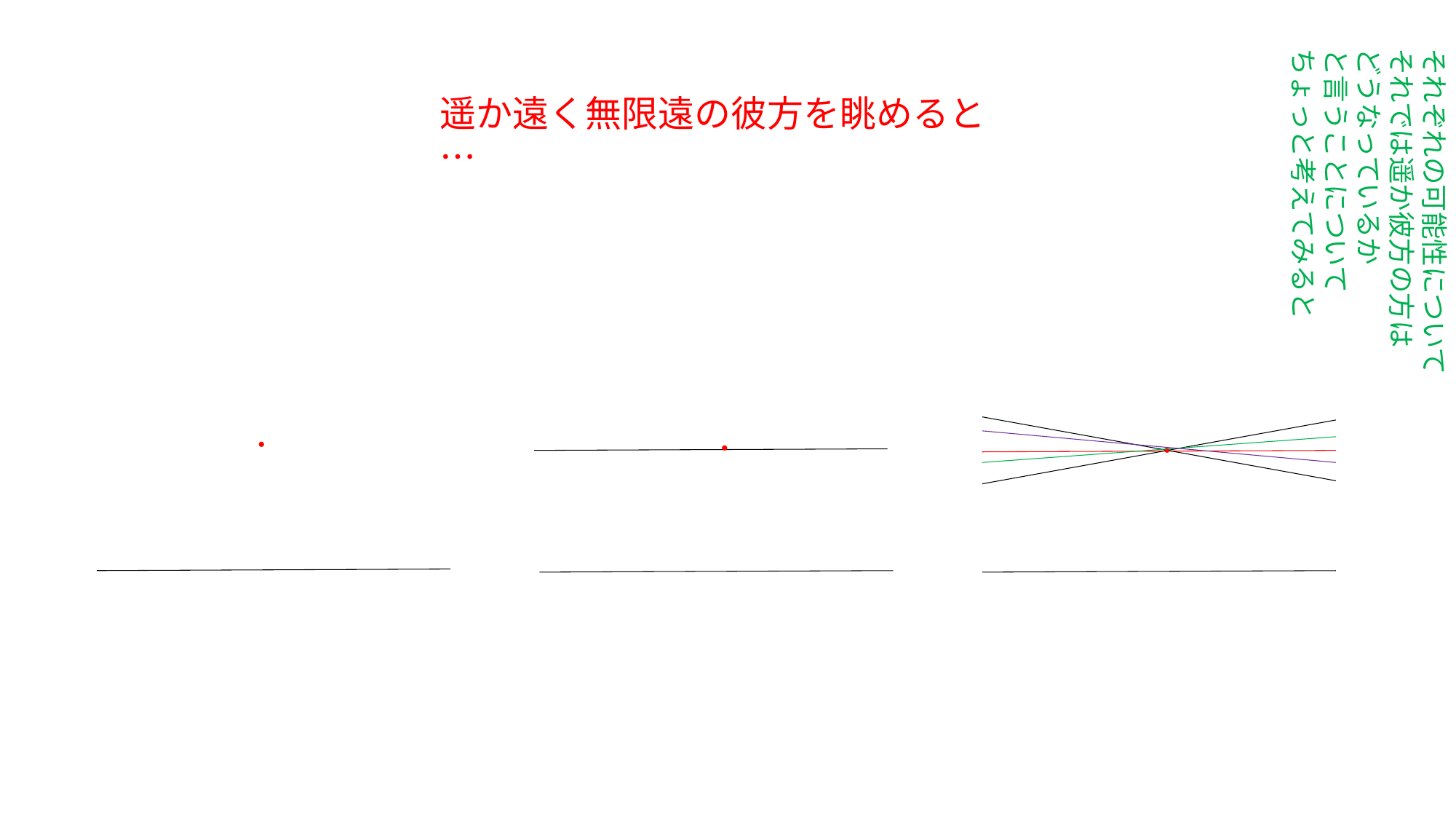

それぞれの可能性について
それでは遥か彼方の方は
どうなっているか
と言うことについて
ちょっと考えてみると
遥か遠く無限遠の彼方を眺めると…
●
●
●